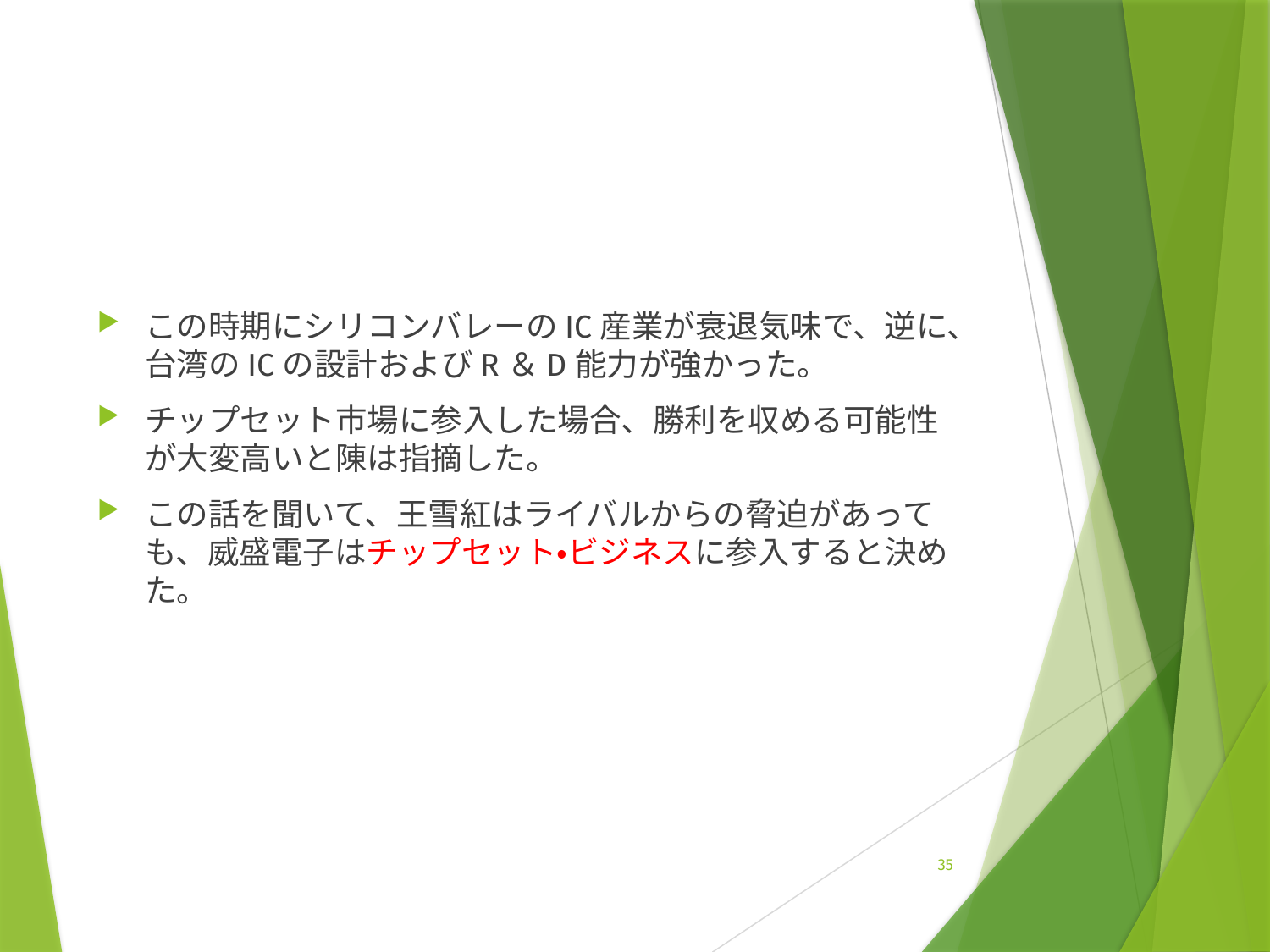

#
この時期にシリコンバレーのIC産業が衰退気味で、逆に、台湾のICの設計およびR＆D能力が強かった。
チップセット市場に参入した場合、勝利を収める可能性が大変高いと陳は指摘した。
この話を聞いて、王雪紅はライバルからの脅迫があっても、威盛電子はチップセット・ビジネスに参入すると決めた。

35